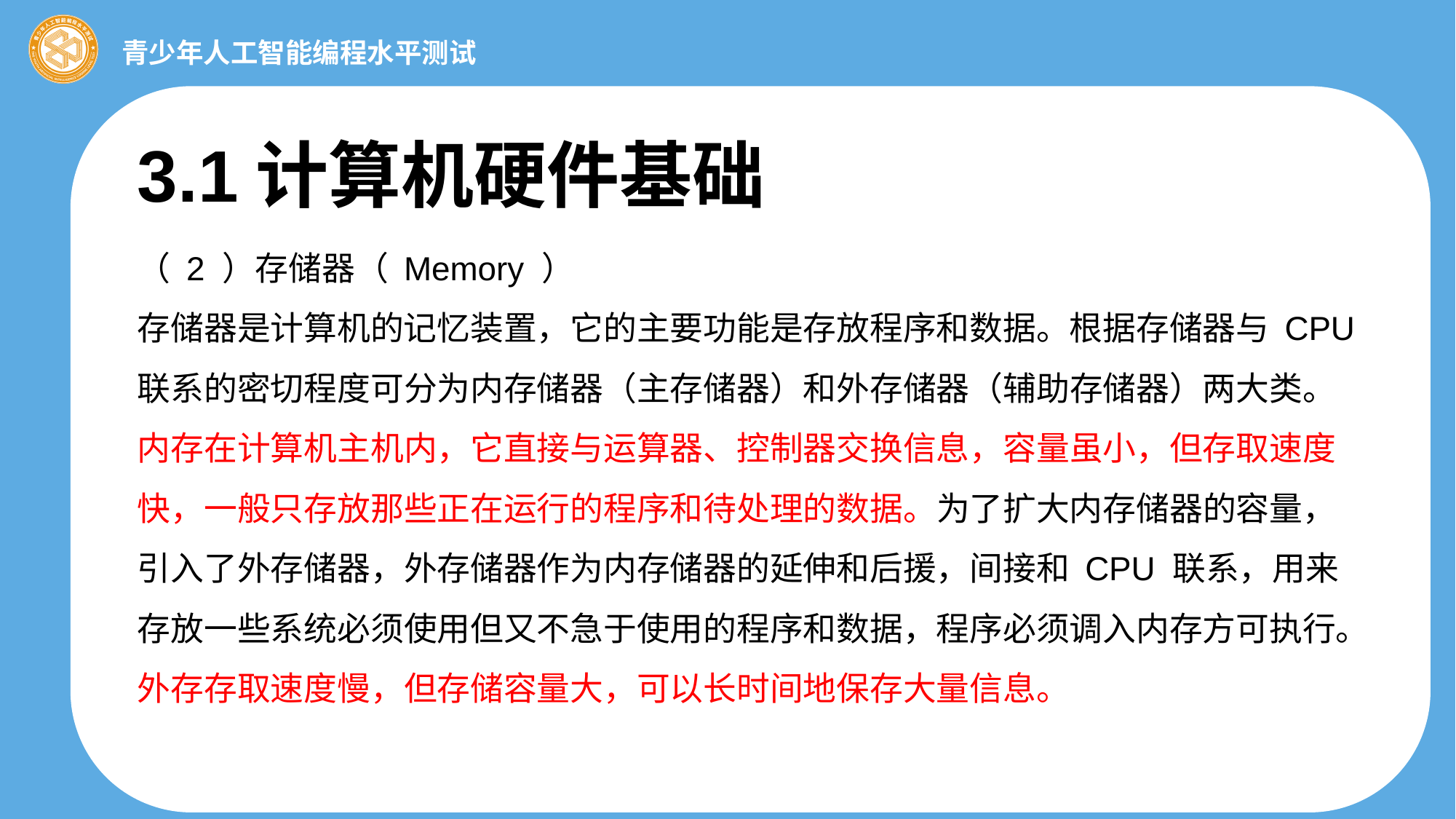

3.1计算机硬件基础

（ 2 ）存储器（ Memory ）
存储器是计算机的记忆装置，它的主要功能是存放程序和数据。根据存储器与 CPU联系的密切程度可分为内存储器（主存储器）和外存储器（辅助存储器）两大类。内存在计算机主机内，它直接与运算器、控制器交换信息，容量虽小，但存取速度快，一般只存放那些正在运行的程序和待处理的数据。为了扩大内存储器的容量，引入了外存储器，外存储器作为内存储器的延伸和后援，间接和 CPU 联系，用来存放一些系统必须使用但又不急于使用的程序和数据，程序必须调入内存方可执行。外存存取速度慢，但存储容量大，可以长时间地保存大量信息。